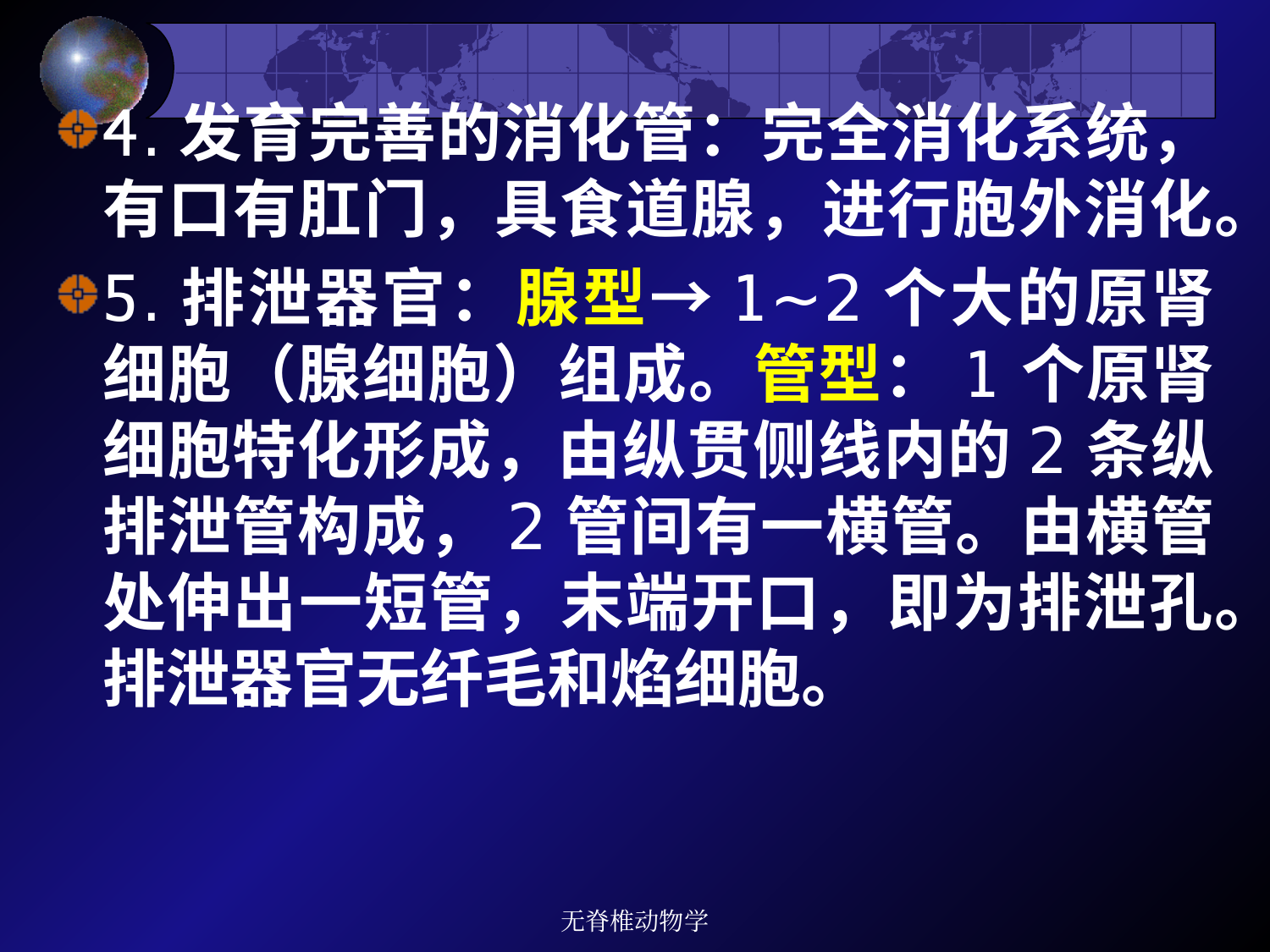

4.发育完善的消化管：完全消化系统，有口有肛门，具食道腺，进行胞外消化。
5.排泄器官：腺型→1~2个大的原肾细胞（腺细胞）组成。管型：1个原肾细胞特化形成，由纵贯侧线内的2条纵排泄管构成，2管间有一横管。由横管处伸出一短管，末端开口，即为排泄孔。排泄器官无纤毛和焰细胞。

无脊椎动物学
12